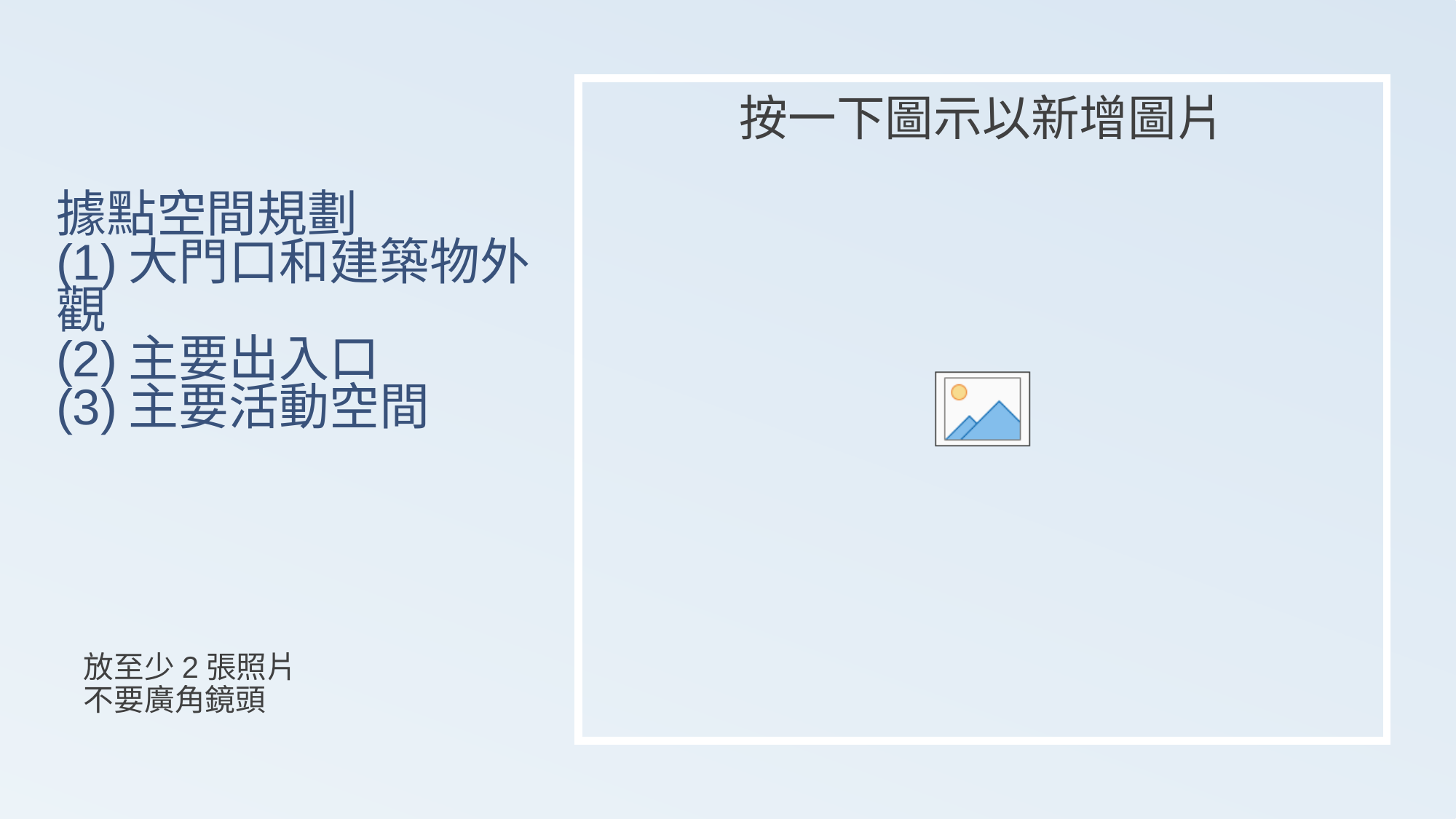

# 據點空間規劃 (1)大門口和建築物外觀 (2)主要出入口 (3)主要活動空間
放至少2張照片
不要廣角鏡頭